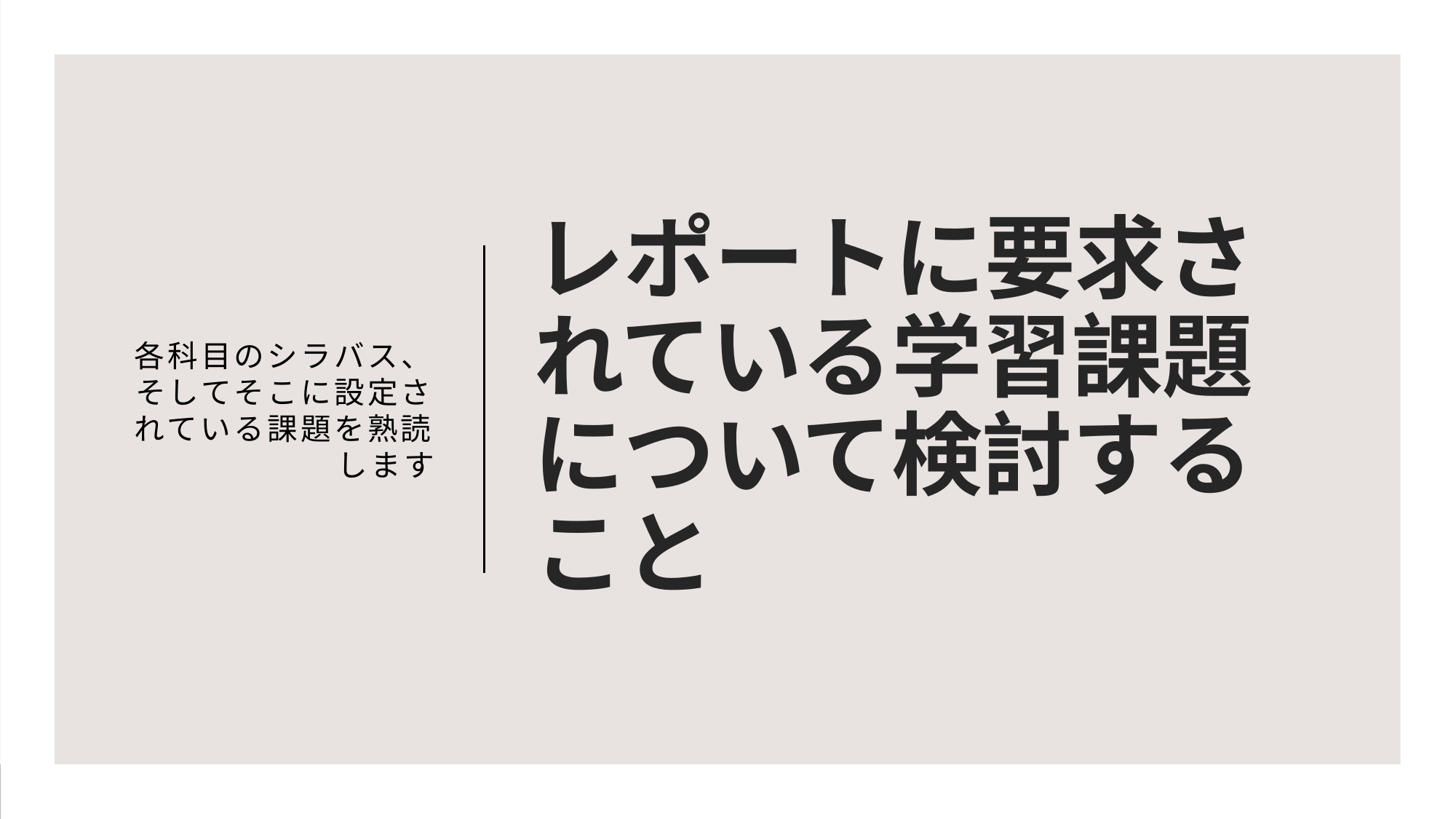

各科目のシラバス、そしてそこに設定されている課題を熟読します
# レポートに要求されている学習課題について検討すること